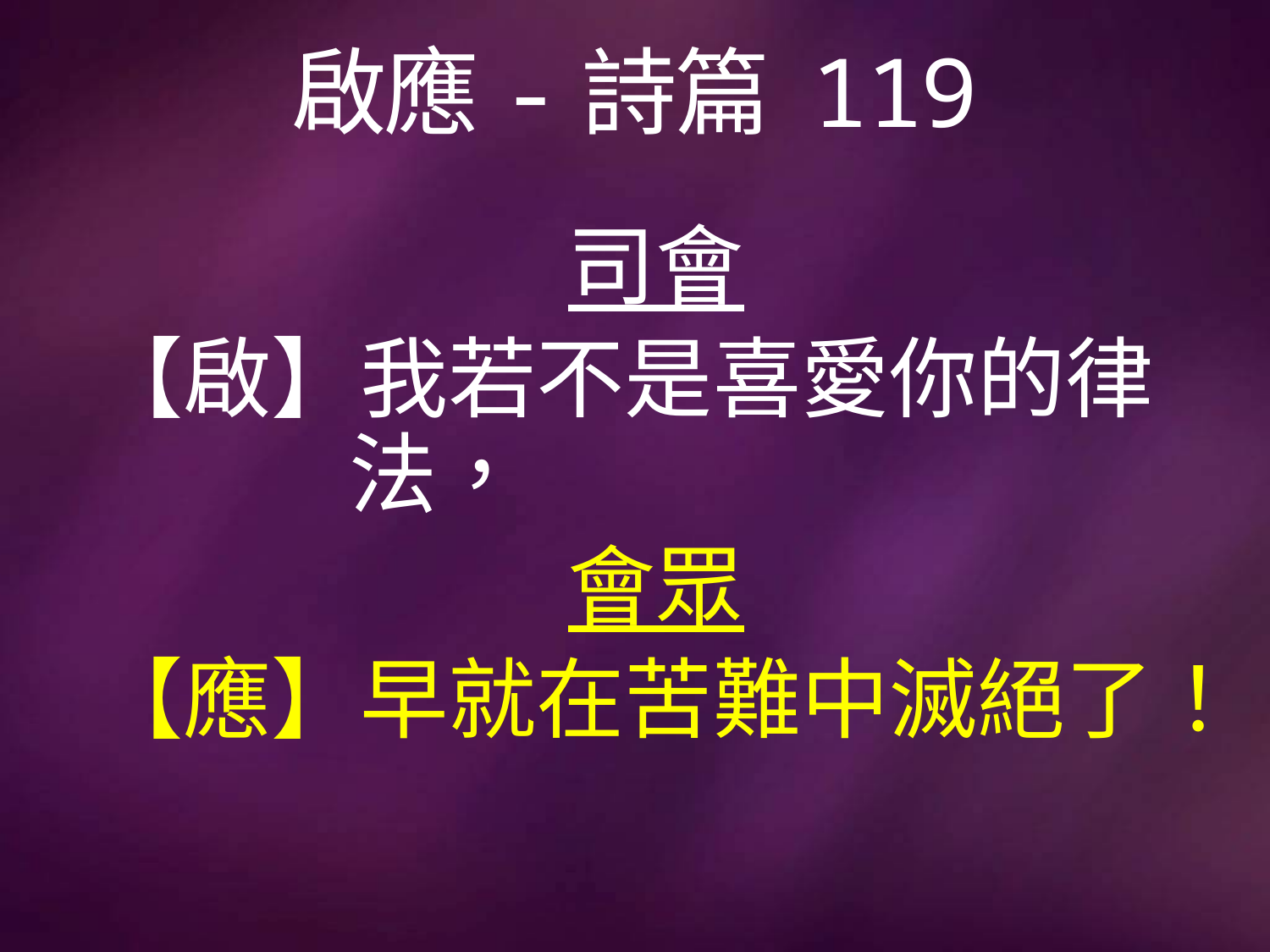

# 啟應-詩篇 119
司會
【啟】我若不是喜愛你的律		法，
會眾
【應】早就在苦難中滅絕了！